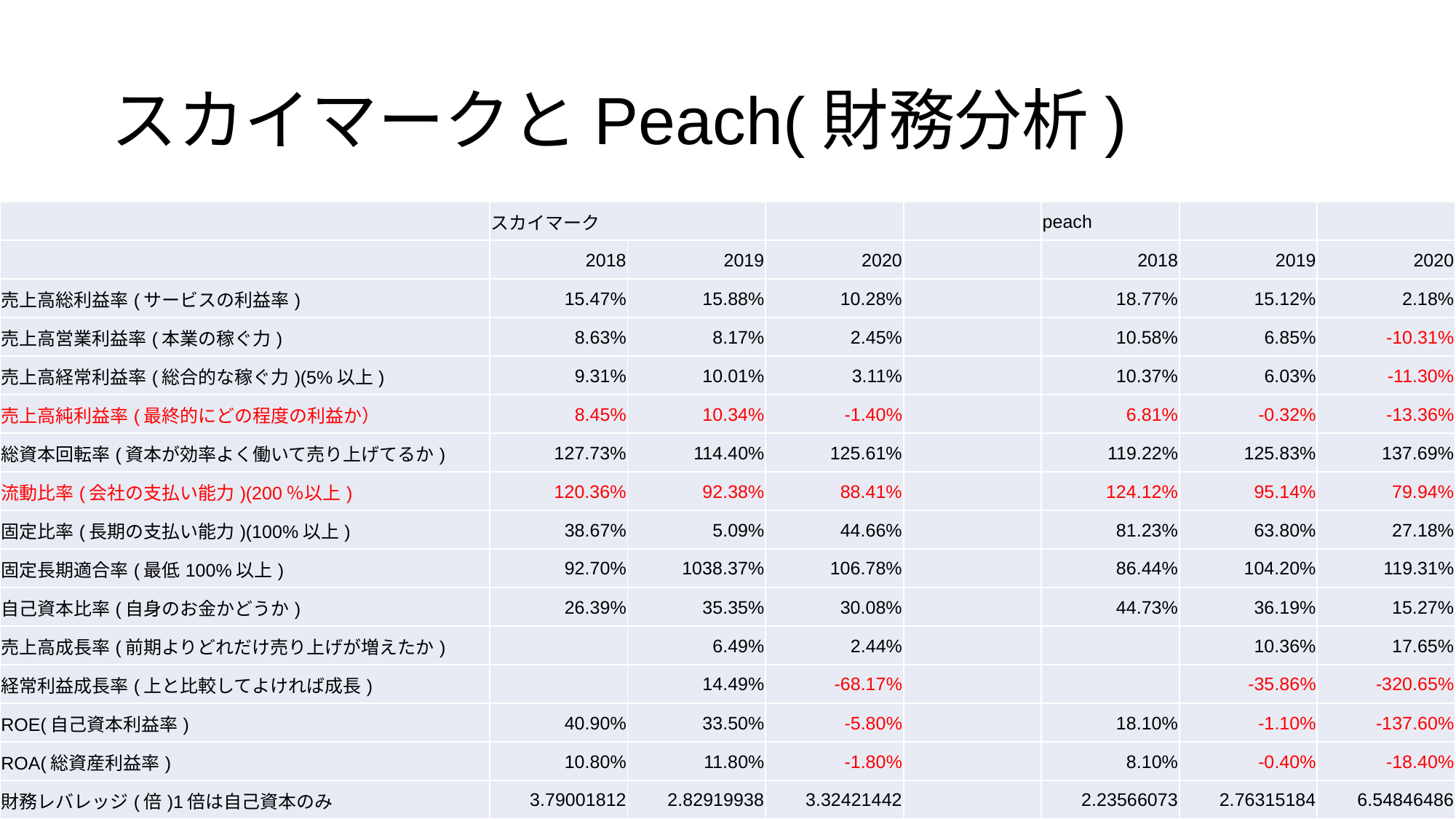

# スカイマークとPeach(財務分析)
|  |
| --- |
|  |
| 売上高総利益率(サービスの利益率) |
| 売上高営業利益率(本業の稼ぐ力) |
| 売上高経常利益率(総合的な稼ぐ力)(5%以上) |
| 売上高純利益率(最終的にどの程度の利益か） |
| 総資本回転率(資本が効率よく働いて売り上げてるか) |
| 流動比率(会社の支払い能力)(200％以上) |
| 固定比率(長期の支払い能力)(100%以上) |
| 固定長期適合率(最低100%以上) |
| 自己資本比率(自身のお金かどうか) |
| 売上高成長率(前期よりどれだけ売り上げが増えたか) |
| 経常利益成長率(上と比較してよければ成長) |
| ROE(自己資本利益率) |
| ROA(総資産利益率) |
| 財務レバレッジ(倍)1倍は自己資本のみ |
| スカイマーク |  |  |  | peach |  |  |
| --- | --- | --- | --- | --- | --- | --- |
| 2018 | 2019 | 2020 |  | 2018 | 2019 | 2020 |
| 15.47% | 15.88% | 10.28% |  | 18.77% | 15.12% | 2.18% |
| 8.63% | 8.17% | 2.45% |  | 10.58% | 6.85% | -10.31% |
| 9.31% | 10.01% | 3.11% |  | 10.37% | 6.03% | -11.30% |
| 8.45% | 10.34% | -1.40% |  | 6.81% | -0.32% | -13.36% |
| 127.73% | 114.40% | 125.61% |  | 119.22% | 125.83% | 137.69% |
| 120.36% | 92.38% | 88.41% |  | 124.12% | 95.14% | 79.94% |
| 38.67% | 5.09% | 44.66% |  | 81.23% | 63.80% | 27.18% |
| 92.70% | 1038.37% | 106.78% |  | 86.44% | 104.20% | 119.31% |
| 26.39% | 35.35% | 30.08% |  | 44.73% | 36.19% | 15.27% |
|  | 6.49% | 2.44% |  |  | 10.36% | 17.65% |
|  | 14.49% | -68.17% |  |  | -35.86% | -320.65% |
| 40.90% | 33.50% | -5.80% |  | 18.10% | -1.10% | -137.60% |
| 10.80% | 11.80% | -1.80% |  | 8.10% | -0.40% | -18.40% |
| 3.79001812 | 2.82919938 | 3.32421442 |  | 2.23566073 | 2.76315184 | 6.54846486 |